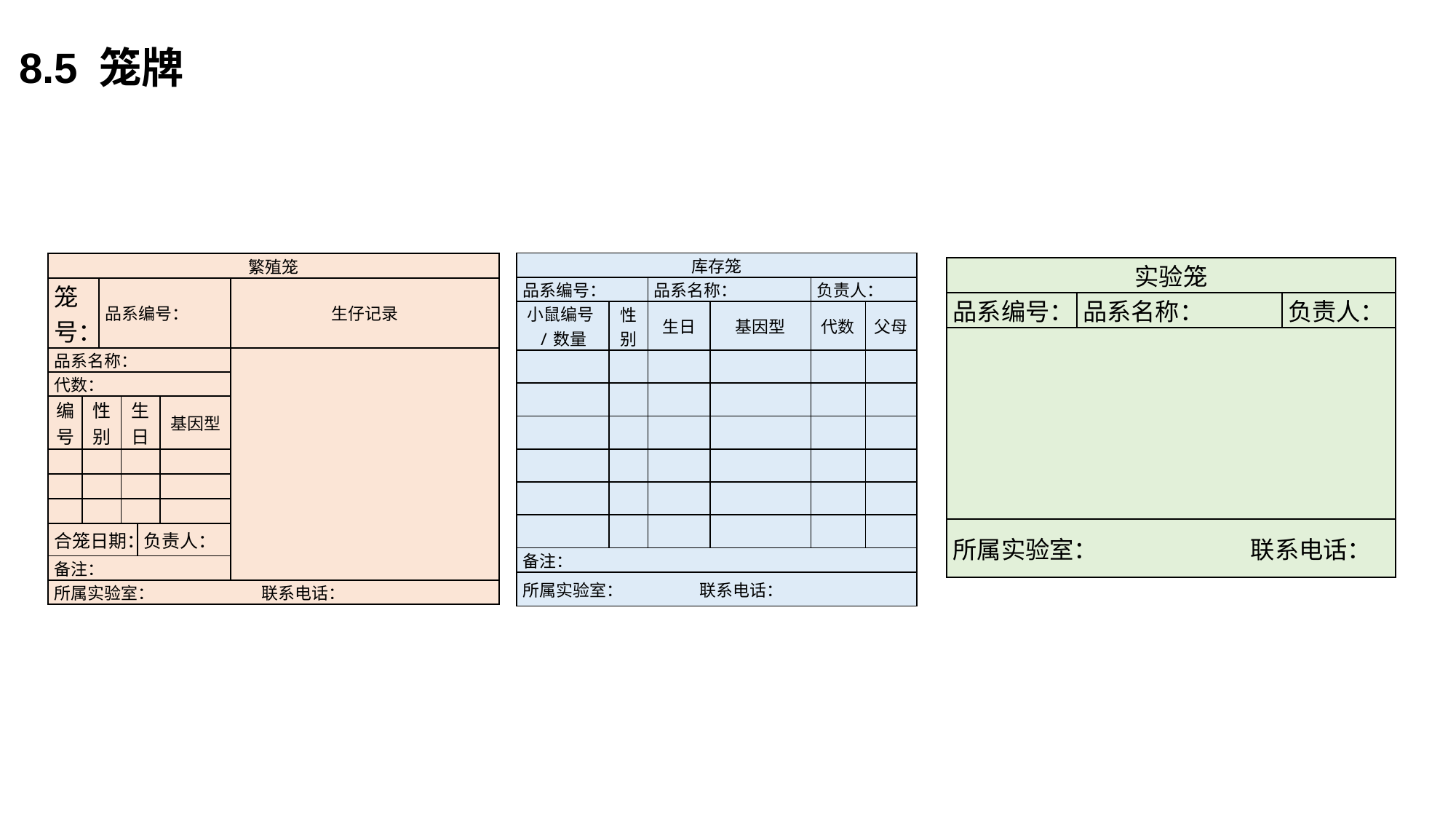

8.5 笼牌
| 库存笼 |  |  |  |  |  |
| --- | --- | --- | --- | --- | --- |
| 品系编号： |  | 品系名称： |  | 负责人： |  |
| 小鼠编号/数量 | 性别 | 生日 | 基因型 | 代数 | 父母 |
|  |  |  |  |  |  |
|  |  |  |  |  |  |
|  |  |  |  |  |  |
|  |  |  |  |  |  |
|  |  |  |  |  |  |
|  |  |  |  |  |  |
| 备注： |  |  |  |  |  |
| 所属实验室： 联系电话： |  |  |  |  |  |
| 繁殖笼 |  |  |  |  |  |  |
| --- | --- | --- | --- | --- | --- | --- |
| 笼号： |  | 品系编号： |  |  |  | 生仔记录 |
| 品系名称： |  |  |  |  |  |  |
| 代数： |  |  |  |  |  |  |
| 编号 | 性别 |  | 生日 |  | 基因型 |  |
|  |  |  |  |  |  |  |
|  |  |  |  |  |  |  |
|  |  |  |  |  |  |  |
| 合笼日期： |  |  |  | 负责人： |  |  |
| 备注： |  |  |  |  |  |  |
| 所属实验室： 联系电话： |  |  |  |  |  |  |
| 实验笼 |  |  |
| --- | --- | --- |
| 品系编号： | 品系名称： | 负责人： |
|  |  |  |
| 所属实验室： 联系电话： |  |  |
34